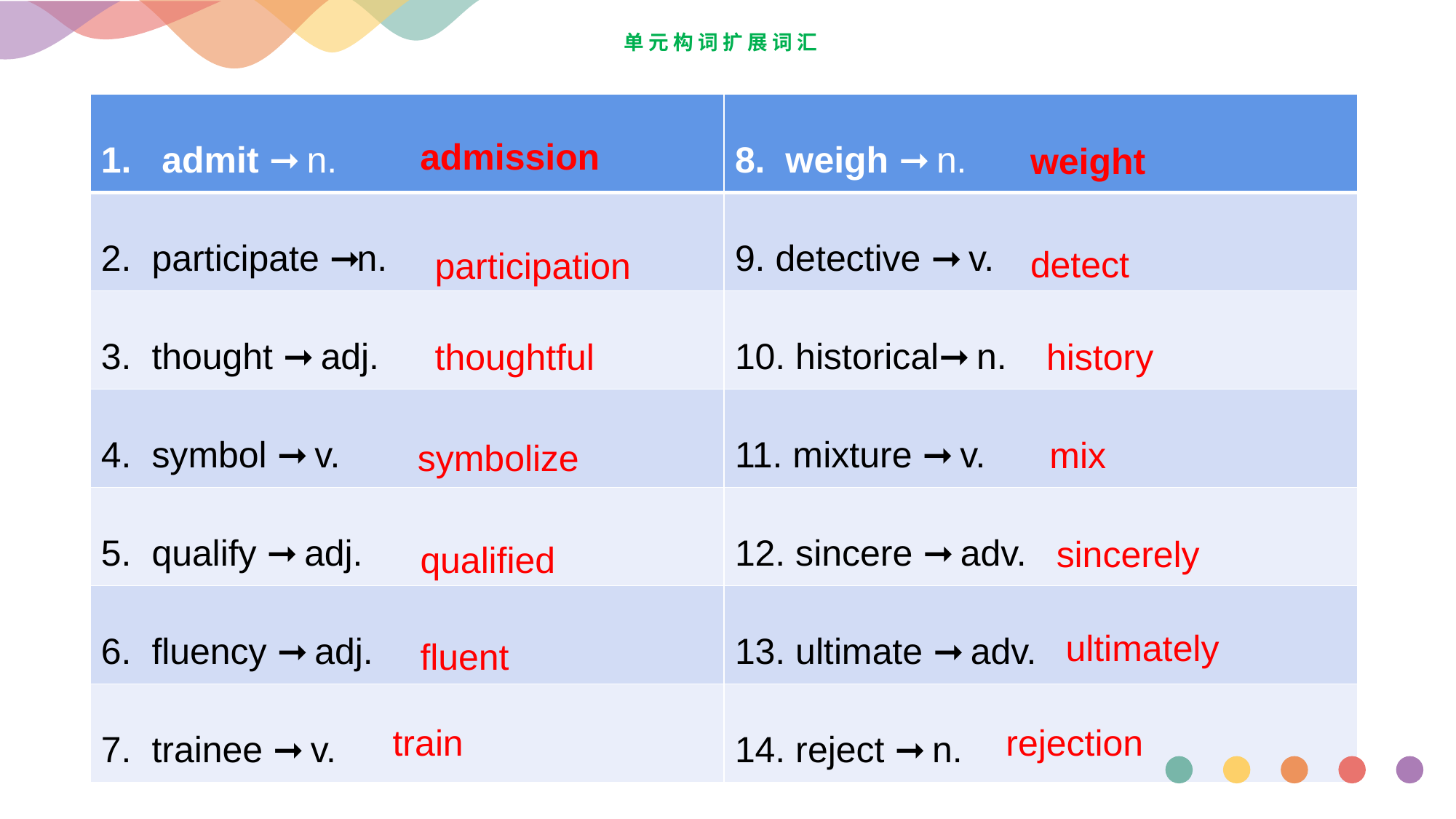

# 单元构词扩展词汇
| 1. admit ➞ n. | 8. weigh ➞ n. |
| --- | --- |
| 2. participate ➞n. | 9. detective ➞ v. |
| 3. thought ➞ adj. | 10. historical➞ n. |
| 4. symbol ➞ v. | 11. mixture ➞ v. |
| 5. qualify ➞ adj. | 12. sincere ➞ adv. |
| 6. fluency ➞ adj. | 13. ultimate ➞ adv. |
| 7. trainee ➞ v. | 14. reject ➞ n. |
   admission
 weight
 detect
participation
thoughtful
history
mix
   symbolize
sincerely
qualified
ultimately
fluent
 train
rejection